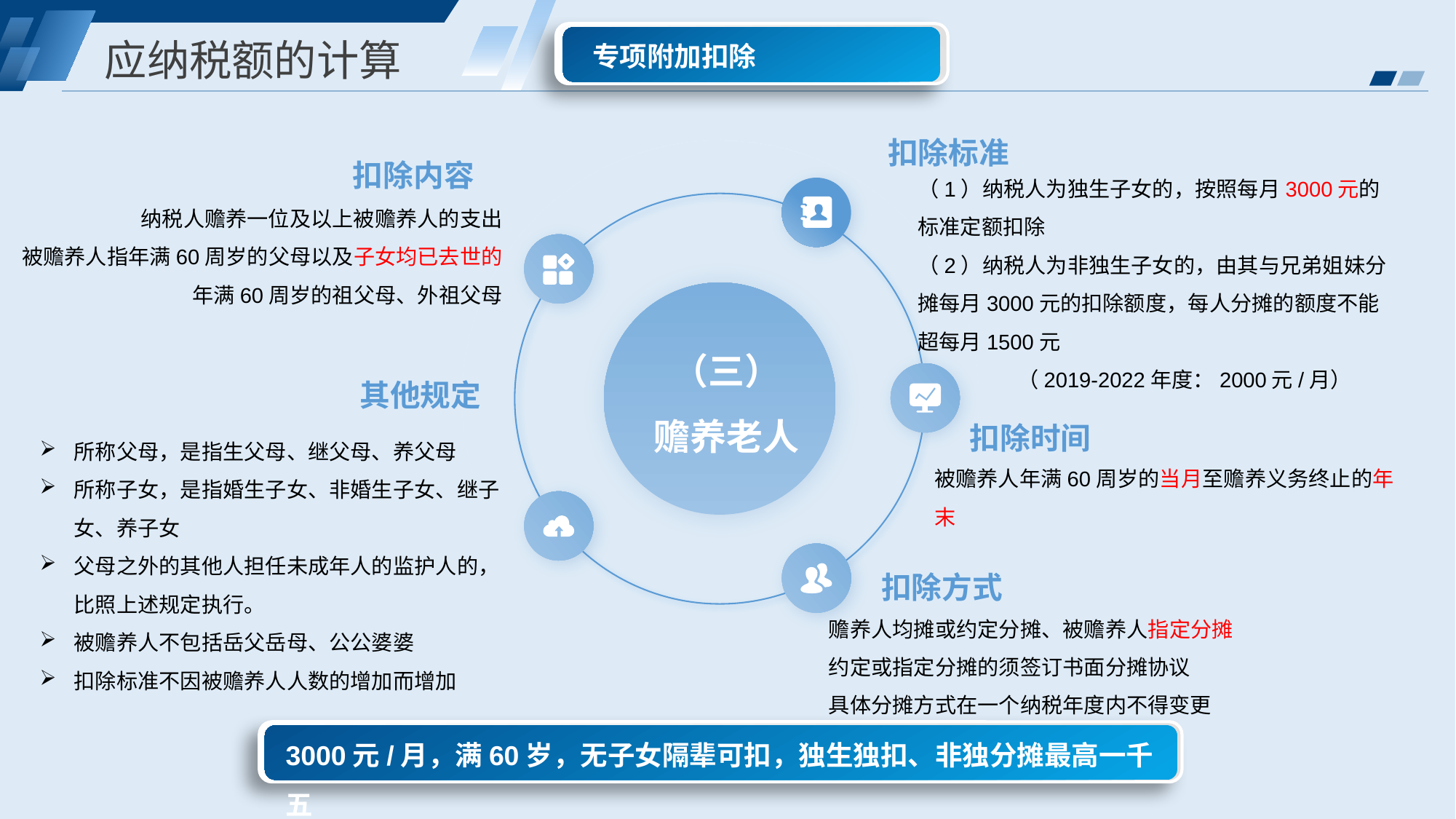

专项附加扣除
应纳税额的计算
扣除标准
扣除内容

（1）纳税人为独生子女的，按照每月3000元的标准定额扣除
（2）纳税人为非独生子女的，由其与兄弟姐妹分摊每月3000元的扣除额度，每人分摊的额度不能超每月1500元
                    （2019-2022年度：2000元/月）

纳税人赡养一位及以上被赡养人的支出
被赡养人指年满60周岁的父母以及子女均已去世的年满60周岁的祖父母、外祖父母

（三）
赡养老人
其他规定

扣除时间
所称父母，是指生父母、继父母、养父母
所称子女，是指婚生子女、非婚生子女、继子女、养子女
父母之外的其他人担任未成年人的监护人的，比照上述规定执行。
被赡养人不包括岳父岳母、公公婆婆
扣除标准不因被赡养人人数的增加而增加
被赡养人年满60周岁的当月至赡养义务终止的年末

扣除方式

赡养人均摊或约定分摊、被赡养人指定分摊
约定或指定分摊的须签订书面分摊协议
具体分摊方式在一个纳税年度内不得变更
3000元/月，满60岁，无子女隔辈可扣，独生独扣、非独分摊最高一千五